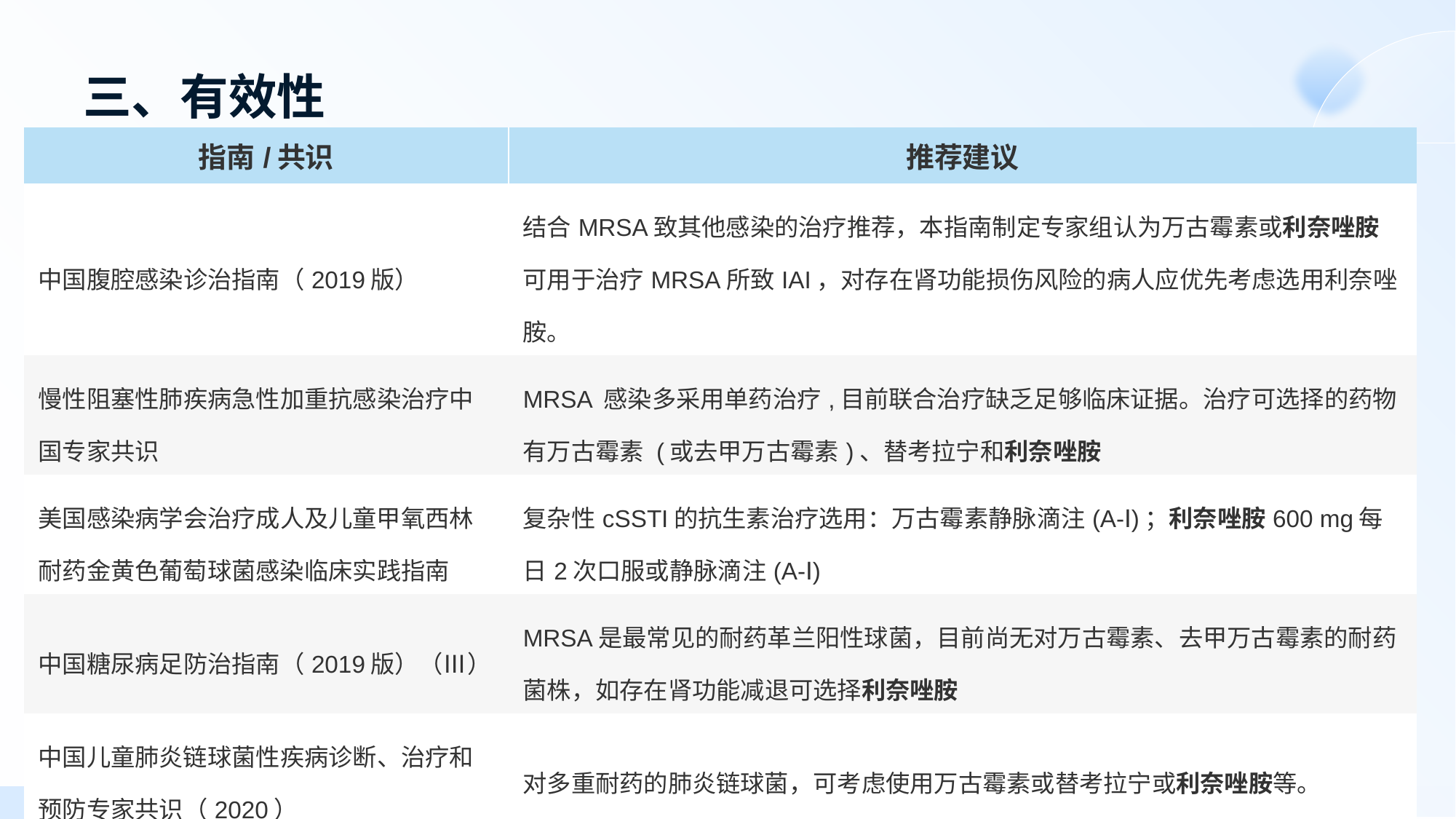

# 三、有效性
| 指南/共识 | 推荐建议 |
| --- | --- |
| 中国腹腔感染诊治指南（2019版） | 结合MRSA致其他感染的治疗推荐，本指南制定专家组认为万古霉素或利奈唑胺可用于治疗MRSA所致IAI，对存在肾功能损伤风险的病人应优先考虑选用利奈唑胺。 |
| 慢性阻塞性肺疾病急性加重抗感染治疗中国专家共识 | MRSA 感染多采用单药治疗,目前联合治疗缺乏足够临床证据。治疗可选择的药物有万古霉素 (或去甲万古霉素)、替考拉宁和利奈唑胺 |
| 美国感染病学会治疗成人及儿童甲氧西林耐药金黄色葡萄球菌感染临床实践指南 | 复杂性cSSTI的抗生素治疗选用：万古霉素静脉滴注(A-Ⅰ)；利奈唑胺600 mg每日2次口服或静脉滴注(A-Ⅰ) |
| 中国糖尿病足防治指南（2019版）（Ⅲ） | MRSA是最常见的耐药革兰阳性球菌，目前尚无对万古霉素、去甲万古霉素的耐药菌株，如存在肾功能减退可选择利奈唑胺 |
| 中国儿童肺炎链球菌性疾病诊断、治疗和预防专家共识（2020） | 对多重耐药的肺炎链球菌，可考虑使用万古霉素或替考拉宁或利奈唑胺等。 |
| 腹膜透析相关感染的防治指南 | 链球菌和肠球菌：耐万古霉素肠球菌（VRE）已有报道，针对耐药菌，可与氨基糖苷类联合治疗，也可以选择新型抗耐药菌抗生素如利奈唑胺等。 |